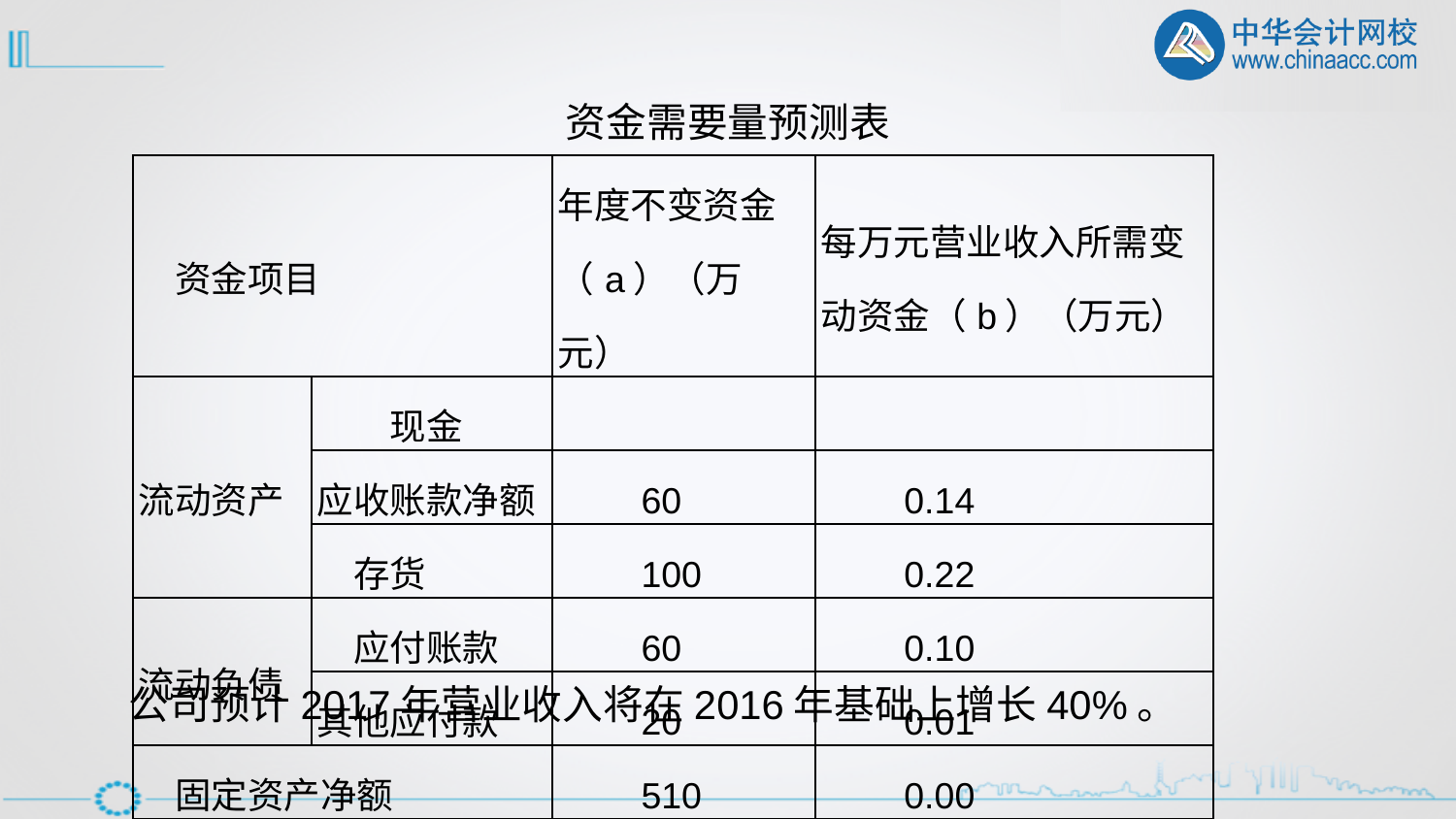

资金需要量预测表

公司预计2017年营业收入将在2016年基础上增长40%。
| 资金项目 |  | 年度不变资金（a）（万元） | 每万元营业收入所需变动资金（b）（万元） |
| --- | --- | --- | --- |
| 流动资产 | 现金 |  |  |
|  | 应收账款净额 | 60 | 0.14 |
|  | 存货 | 100 | 0.22 |
| 流动负债 | 应付账款 | 60 | 0.10 |
|  | 其他应付款 | 20 | 0.01 |
| 固定资产净额 |  | 510 | 0.00 |